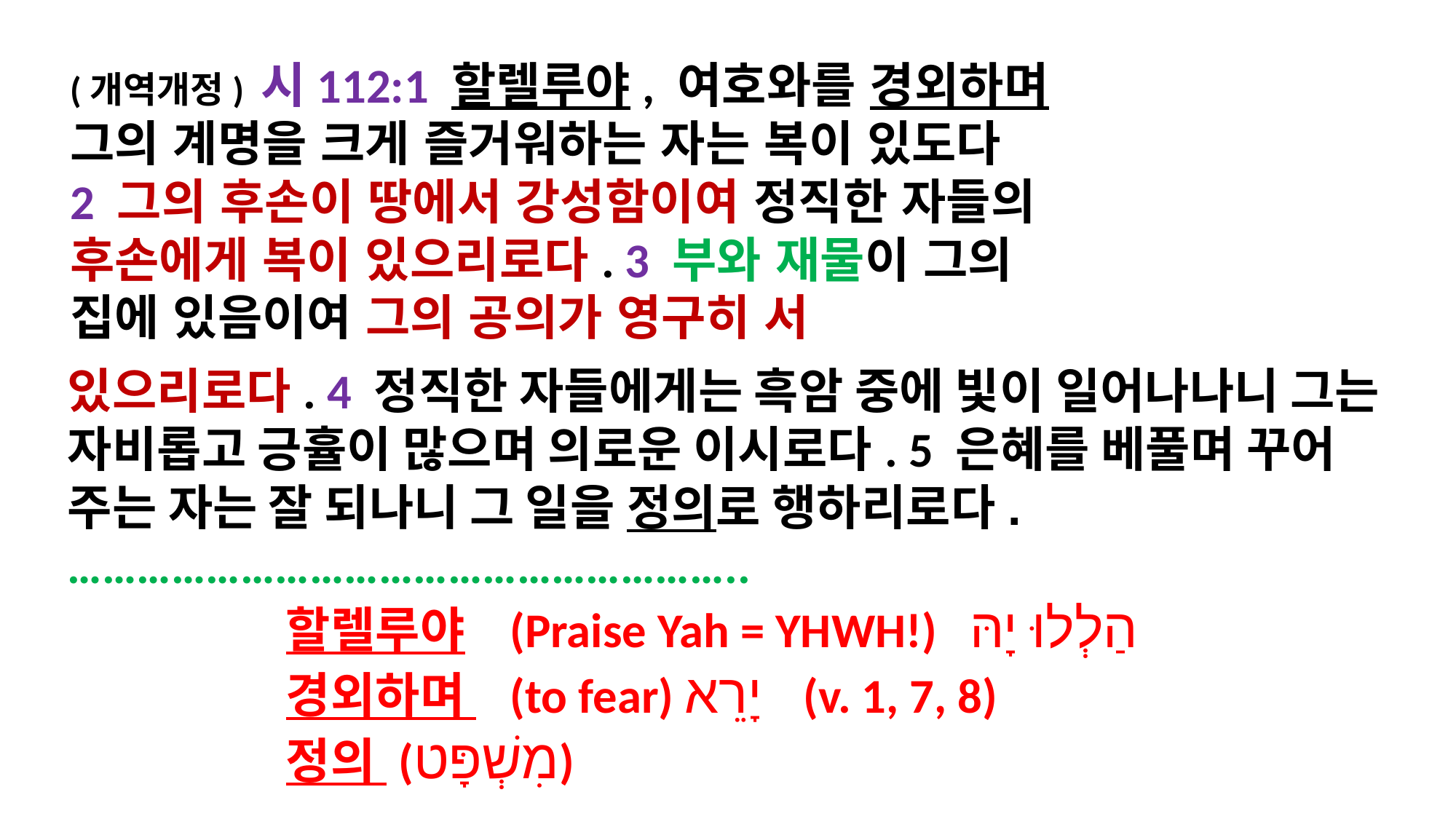

(개역개정) 시112:1 할렐루야, 여호와를 경외하며 그의 계명을 크게 즐거워하는 자는 복이 있도다 2 그의 후손이 땅에서 강성함이여 정직한 자들의 후손에게 복이 있으리로다. 3 부와 재물이 그의 집에 있음이여 그의 공의가 영구히 서
있으리로다. 4 정직한 자들에게는 흑암 중에 빛이 일어나나니 그는 자비롭고 긍휼이 많으며 의로운 이시로다. 5 은혜를 베풀며 꾸어 주는 자는 잘 되나니 그 일을 정의로 행하리로다.
…………………………………………………..
		할렐루야   (Praise Yah = YHWH!)   הַלְלוּ יָהּ
		경외하며   (to fear) יָרֵא   (v. 1, 7, 8)
		정의 (מִשְׁפָּט)